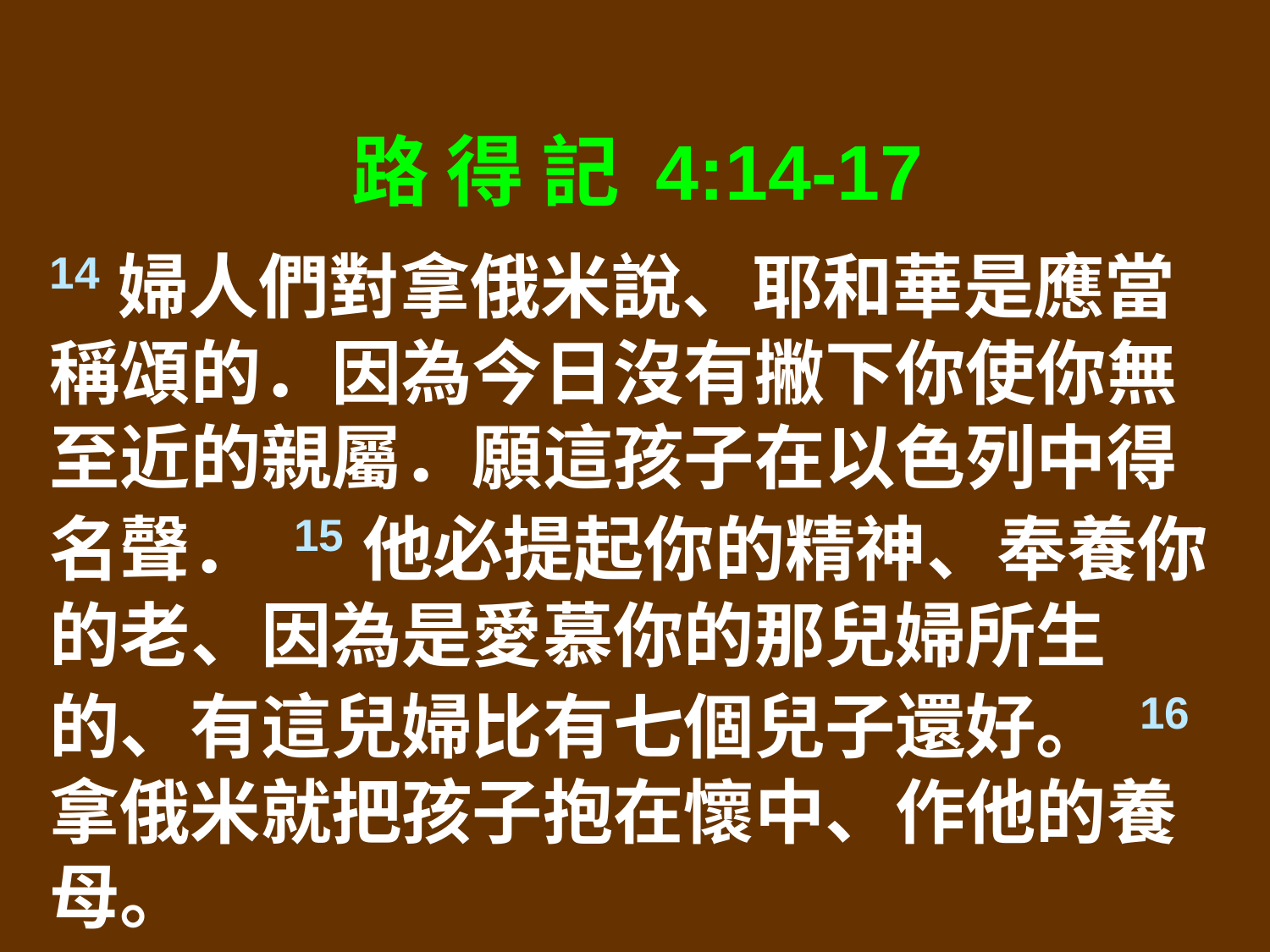

路 得 記 4:14-17
14婦人們對拿俄米說、耶和華是應當稱頌的．因為今日沒有撇下你使你無至近的親屬．願這孩子在以色列中得名聲． 15他必提起你的精神、奉養你的老、因為是愛慕你的那兒婦所生的、有這兒婦比有七個兒子還好。 16拿俄米就把孩子抱在懷中、作他的養母。